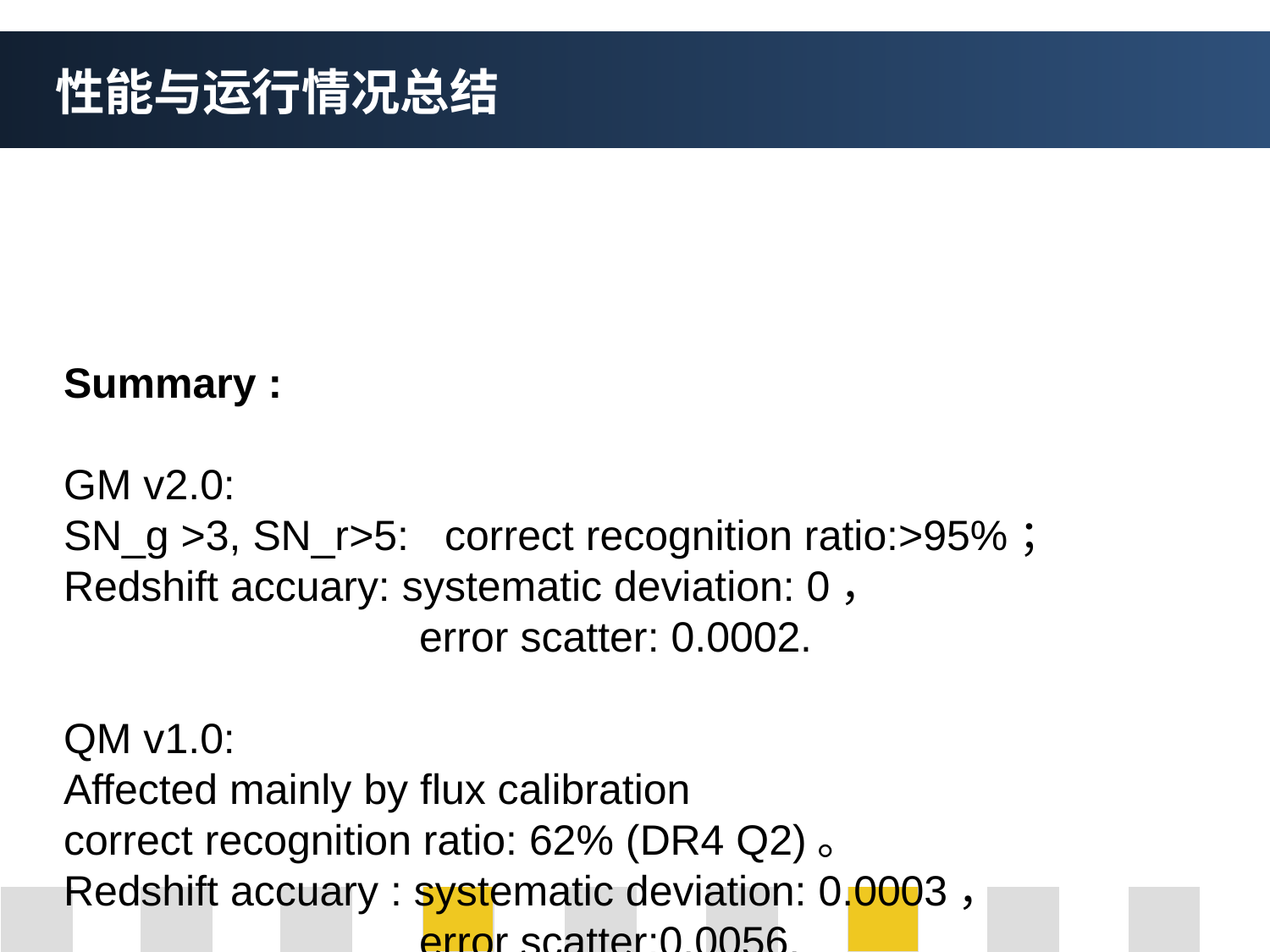

性能与运行情况总结
# Summary :

GM v2.0:
SN_g >3, SN_r>5:   correct recognition ratio:>95%；
Redshift accuary: systematic deviation: 0，
                              error scatter: 0.0002.

QM v1.0:
Affected mainly by flux calibration
correct recognition ratio: 62% (DR4 Q2)。
Redshift accuary : systematic deviation: 0.0003，
                              error scatter:0.0056.

.